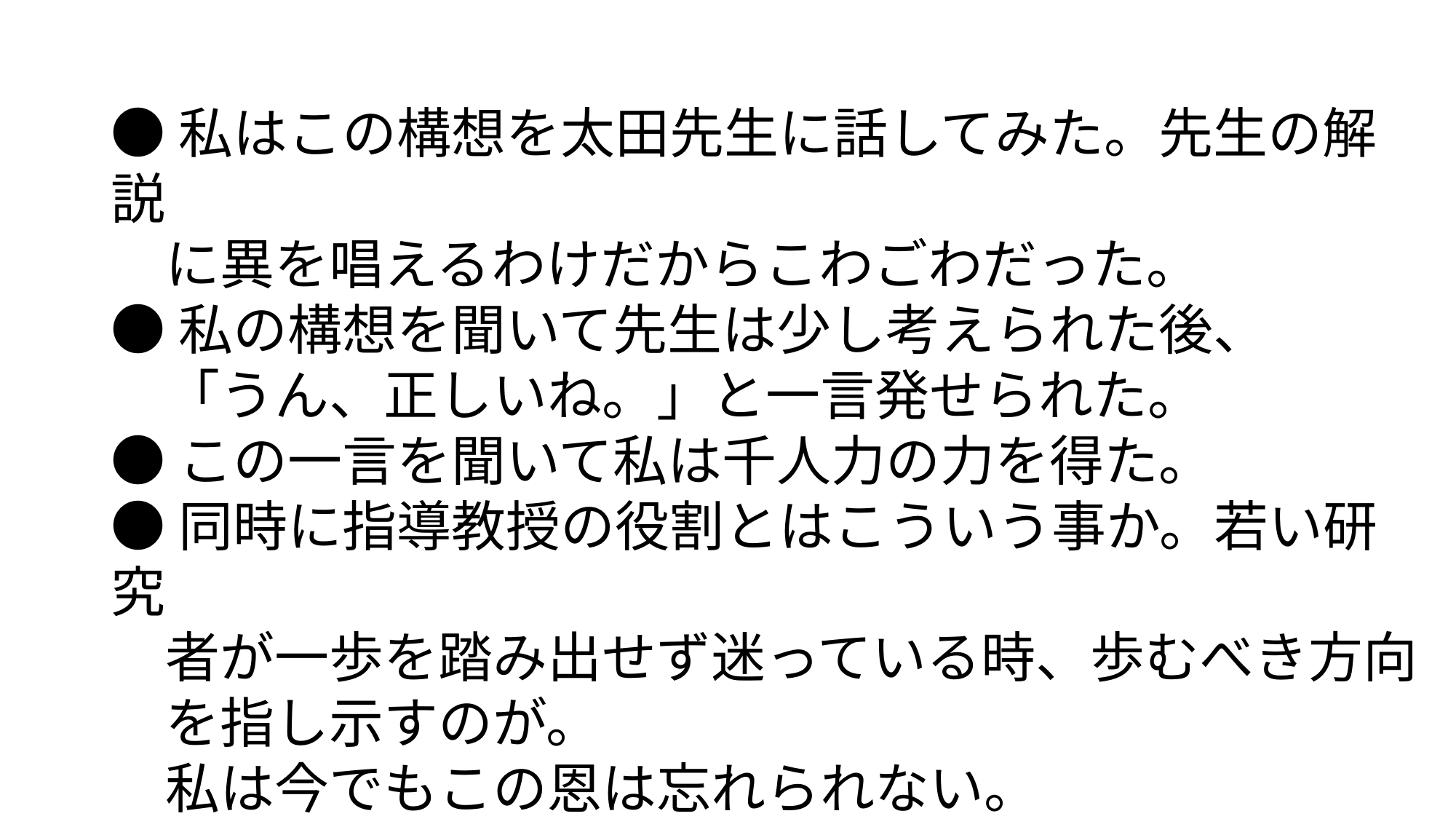

#

●私はこの構想を太田先生に話してみた。先生の解説
　に異を唱えるわけだからこわごわだった。
●私の構想を聞いて先生は少し考えられた後、
　「うん、正しいね。」と一言発せられた。
●この一言を聞いて私は千人力の力を得た。
●同時に指導教授の役割とはこういう事か。若い研究
　者が一歩を踏み出せず迷っている時、歩むべき方向
　を指し示すのが。
　私は今でもこの恩は忘れられない。